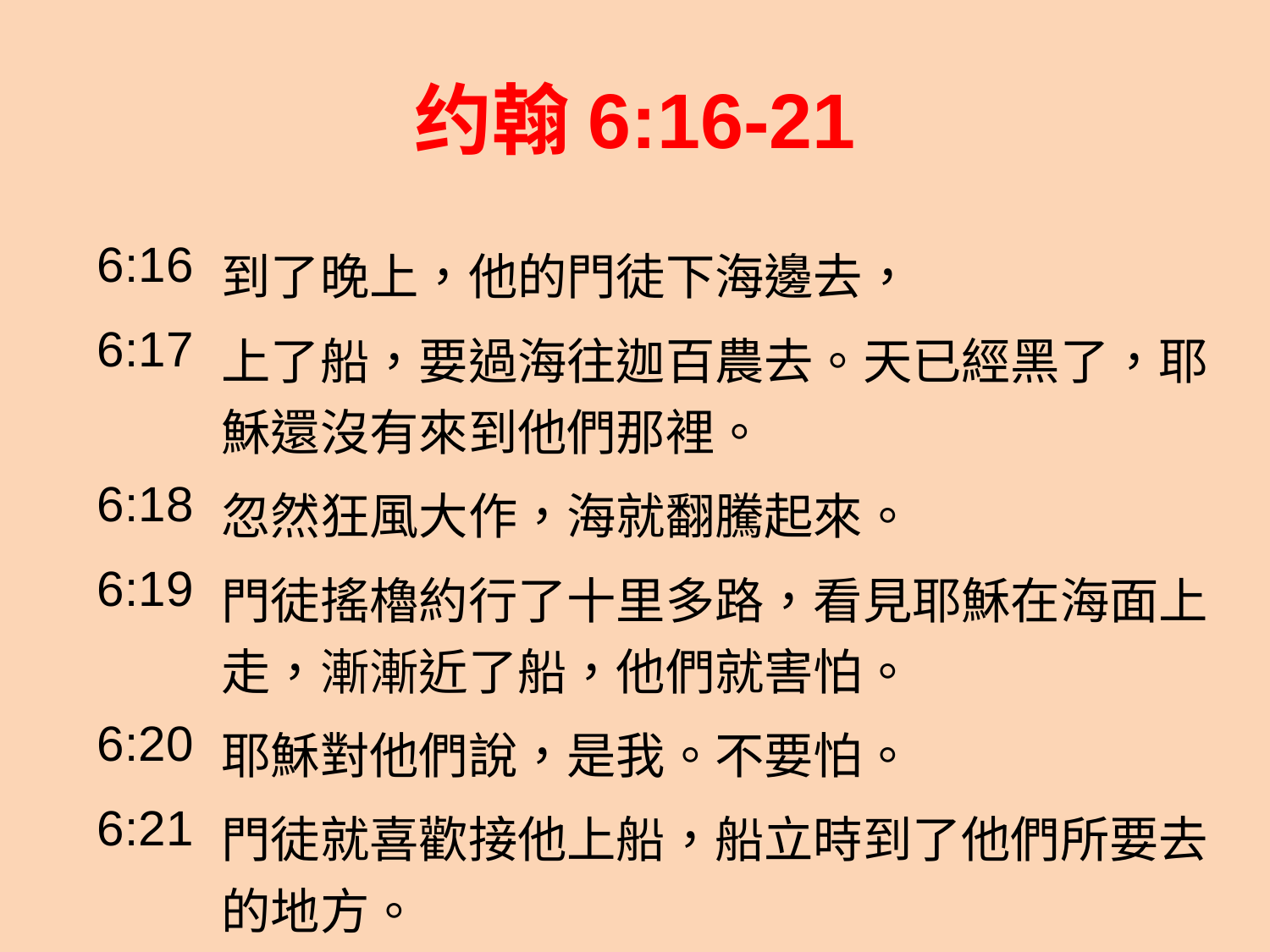

# 约翰6:16-21
| 6:16 | 到了晚上，他的門徒下海邊去， |
| --- | --- |
| 6:17 | 上了船，要過海往迦百農去。天已經黑了，耶穌還沒有來到他們那裡。 |
| 6:18 | 忽然狂風大作，海就翻騰起來。 |
| 6:19 | 門徒搖櫓約行了十里多路，看見耶穌在海面上走，漸漸近了船，他們就害怕。 |
| 6:20 | 耶穌對他們說，是我。不要怕。 |
| 6:21 | 門徒就喜歡接他上船，船立時到了他們所要去的地方。 |